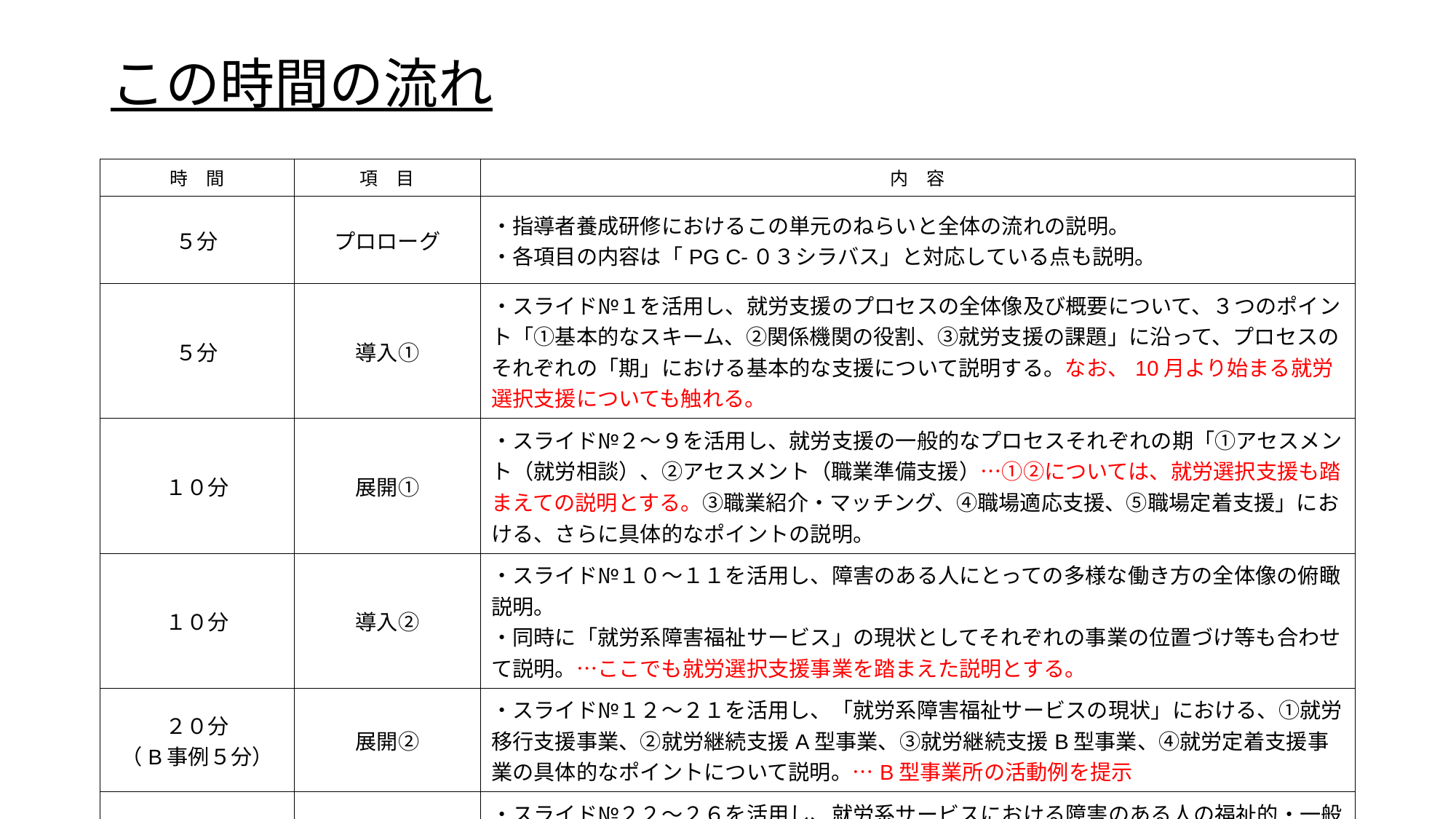

# この時間の流れ
| 時　間 | 項　目 | 内　容 |
| --- | --- | --- |
| ５分 | プロローグ | ・指導者養成研修におけるこの単元のねらいと全体の流れの説明。 ・各項目の内容は「PG C-０３シラバス」と対応している点も説明。 |
| ５分 | 導入① | ・スライド№１を活用し、就労支援のプロセスの全体像及び概要について、３つのポイント「①基本的なスキーム、②関係機関の役割、③就労支援の課題」に沿って、プロセスのそれぞれの「期」における基本的な支援について説明する。なお、10月より始まる就労選択支援についても触れる。 |
| １０分 | 展開① | ・スライド№２～９を活用し、就労支援の一般的なプロセスそれぞれの期「①アセスメント（就労相談）、②アセスメント（職業準備支援）…①②については、就労選択支援も踏まえての説明とする。③職業紹介・マッチング、④職場適応支援、⑤職場定着支援」における、さらに具体的なポイントの説明。 |
| １０分 | 導入② | ・スライド№１０～１１を活用し、障害のある人にとっての多様な働き方の全体像の俯瞰説明。 ・同時に「就労系障害福祉サービス」の現状としてそれぞれの事業の位置づけ等も合わせて説明。…ここでも就労選択支援事業を踏まえた説明とする。 |
| ２０分 （B事例５分） | 展開② | ・スライド№１２～２１を活用し、「就労系障害福祉サービスの現状」における、①就労移行支援事業、②就労継続支援A型事業、③就労継続支援B型事業、④就労定着支援事業の具体的なポイントについて説明。…B型事業所の活動例を提示 |
| １０分 | まとめ | ・スライド№２２～２６を活用し、就労系サービスにおける障害のある人の福祉的・一般就労の状況・障害福祉計画等の状況についてポイント説明、また就労系障害福祉サービスの課題を共有し、期待される役割等について、就労選択支援事業との関連性も含めて説明。 |